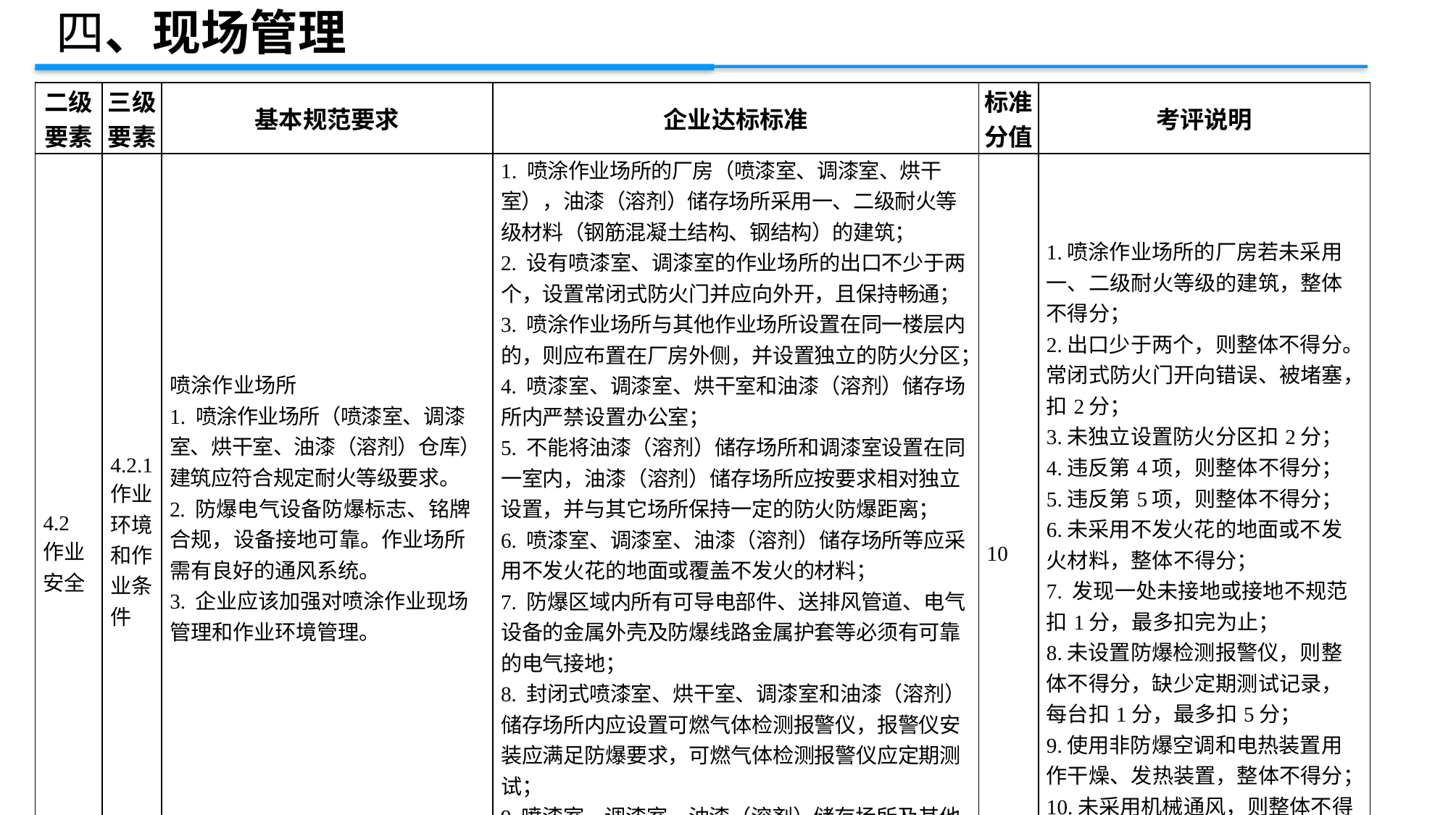

四、现场管理

| 二级 要素 | 三级 要素 | 基本规范要求 | 企业达标标准 | 标准 分值 | 考评说明 |
| --- | --- | --- | --- | --- | --- |
| 4.2作业安全 | 4.2.1作业环境和作业条件 | 喷涂作业场所 1. 喷涂作业场所（喷漆室、调漆室、烘干室、油漆（溶剂）仓库）建筑应符合规定耐火等级要求。 2. 防爆电气设备防爆标志、铭牌合规，设备接地可靠。作业场所需有良好的通风系统。 3. 企业应该加强对喷涂作业现场管理和作业环境管理。 | 1. 喷涂作业场所的厂房（喷漆室、调漆室、烘干室），油漆（溶剂）储存场所采用一、二级耐火等级材料（钢筋混凝土结构、钢结构）的建筑； 2. 设有喷漆室、调漆室的作业场所的出口不少于两个，设置常闭式防火门并应向外开，且保持畅通； 3. 喷涂作业场所与其他作业场所设置在同一楼层内的，则应布置在厂房外侧，并设置独立的防火分区； 4. 喷漆室、调漆室、烘干室和油漆（溶剂）储存场所内严禁设置办公室； 5. 不能将油漆（溶剂）储存场所和调漆室设置在同一室内，油漆（溶剂）储存场所应按要求相对独立设置，并与其它场所保持一定的防火防爆距离； 6. 喷漆室、调漆室、油漆（溶剂）储存场所等应采用不发火花的地面或覆盖不发火的材料； 7. 防爆区域内所有可导电部件、送排风管道、电气设备的金属外壳及防爆线路金属护套等必须有可靠的电气接地； 8. 封闭式喷漆室、烘干室、调漆室和油漆（溶剂）储存场所内应设置可燃气体检测报警仪，报警仪安装应满足防爆要求，可燃气体检测报警仪应定期测试； 9.喷漆室、调漆室、油漆（溶剂）储存场所及其他防爆区域内严禁设置非防爆型空调，严禁使用非防爆的电热装置用作干燥、发热装置； 10.喷漆室、调漆室、油漆（溶剂）储存场所等应采用机械通风； | 10 | 1.喷涂作业场所的厂房若未采用一、二级耐火等级的建筑，整体不得分； 2.出口少于两个，则整体不得分。常闭式防火门开向错误、被堵塞，扣2分； 3.未独立设置防火分区扣2分； 4.违反第4项，则整体不得分； 5.违反第5项，则整体不得分； 6.未采用不发火花的地面或不发火材料，整体不得分； 7. 发现一处未接地或接地不规范扣1分，最多扣完为止； 8.未设置防爆检测报警仪，则整体不得分，缺少定期测试记录，每台扣1分，最多扣5分； 9.使用非防爆空调和电热装置用作干燥、发热装置，整体不得分； 10.未采用机械通风，则整体不得分； |